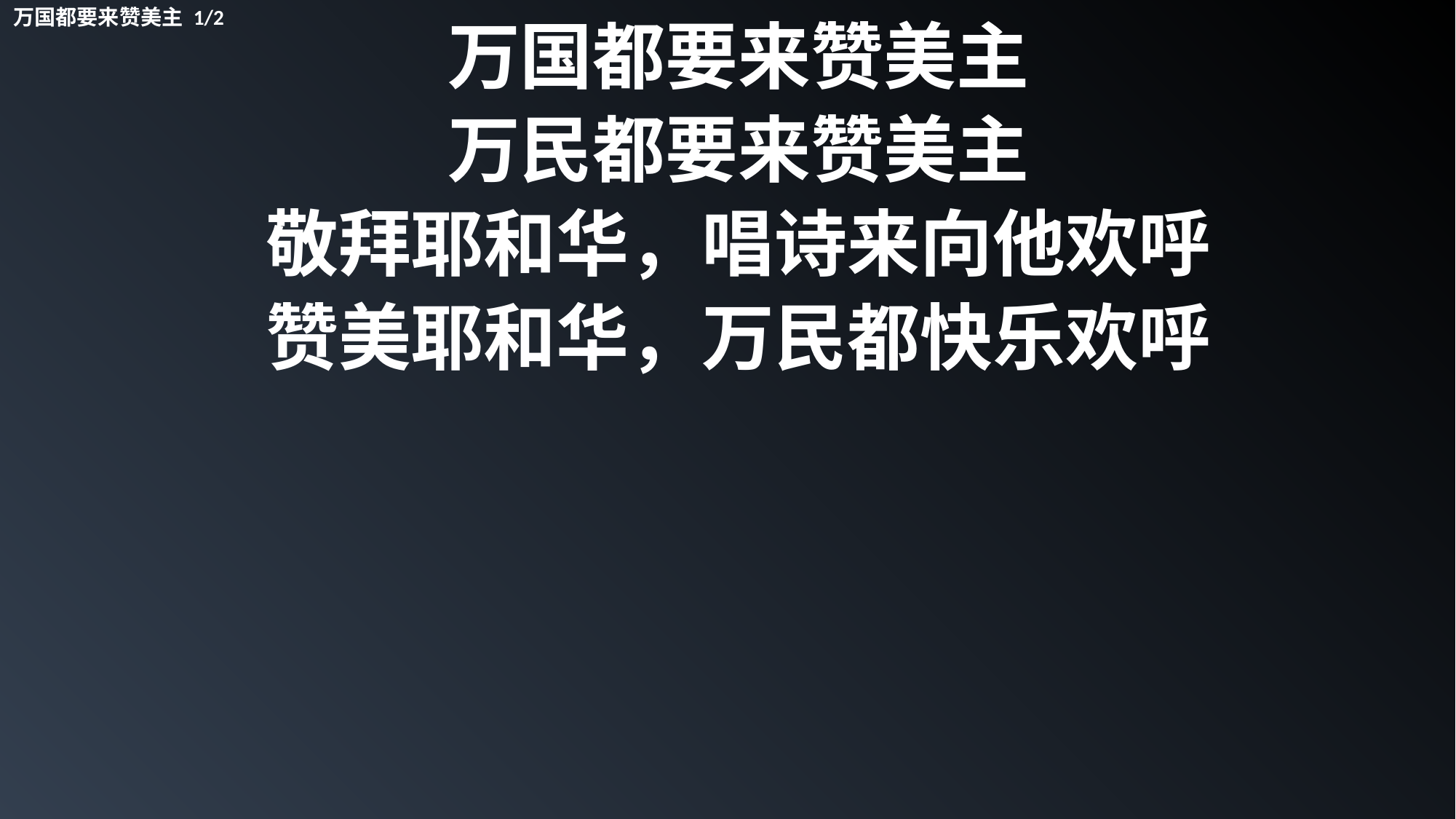

万国都要来赞美主 1/2
万国都要来赞美主
万民都要来赞美主
敬拜耶和华，唱诗来向他欢呼
赞美耶和华，万民都快乐欢呼